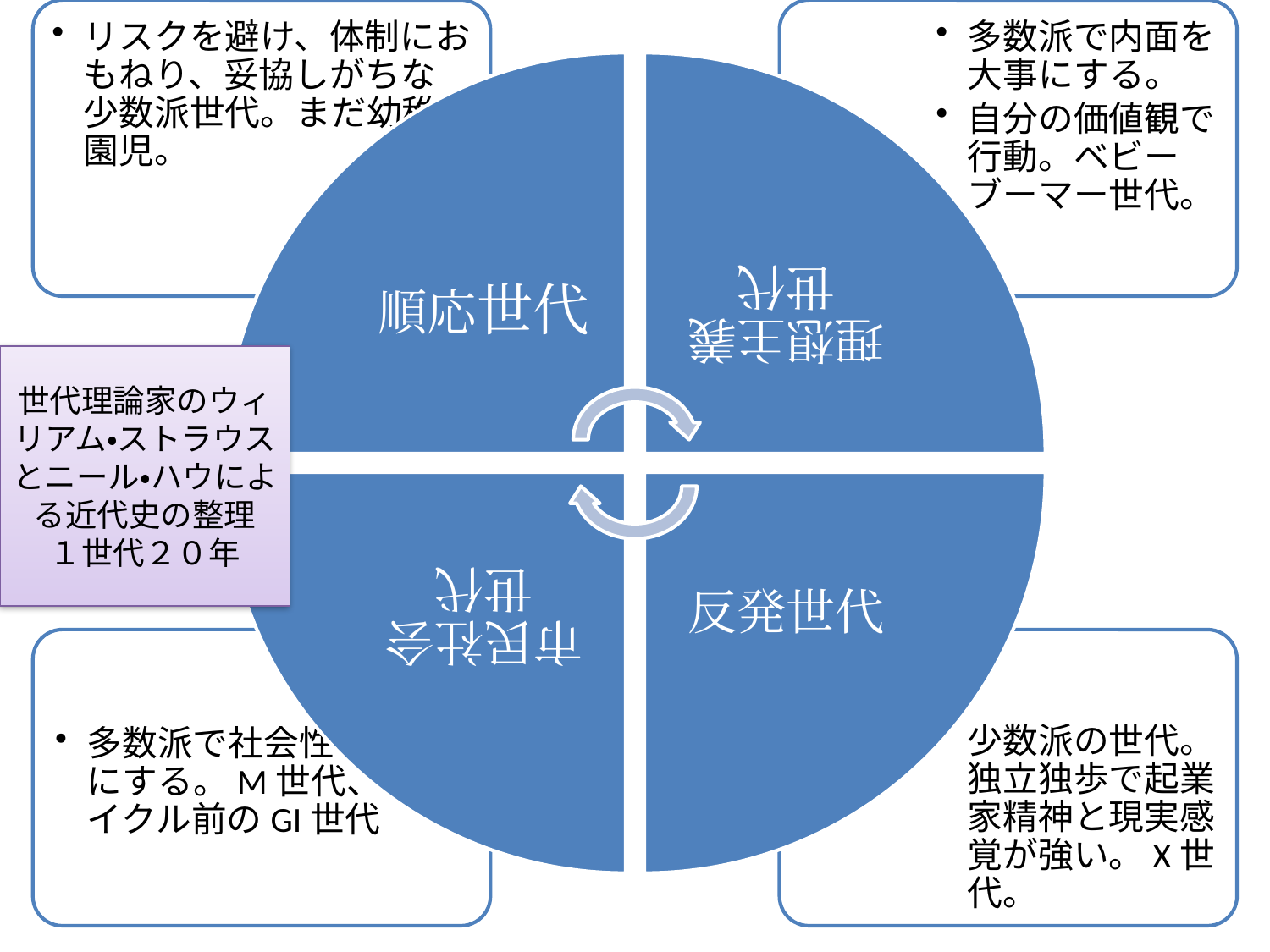

少数派の世代。独立独歩で起業家精神と現実感覚が強い。X世代。
多数派で社会性を大事にする。M世代、１サイクル前のGI世代
多数派で内面を大事にする。
自分の価値観で行動。ベビーブーマー世代。

リスクを避け、体制におもねり、妥協しがちな少数派世代。まだ幼稚園児。
順応世代
理想主義世代
反発世代
市民社会世代
世代理論家のウィリアム・ストラウスとニール・ハウによる近代史の整理
１世代２０年